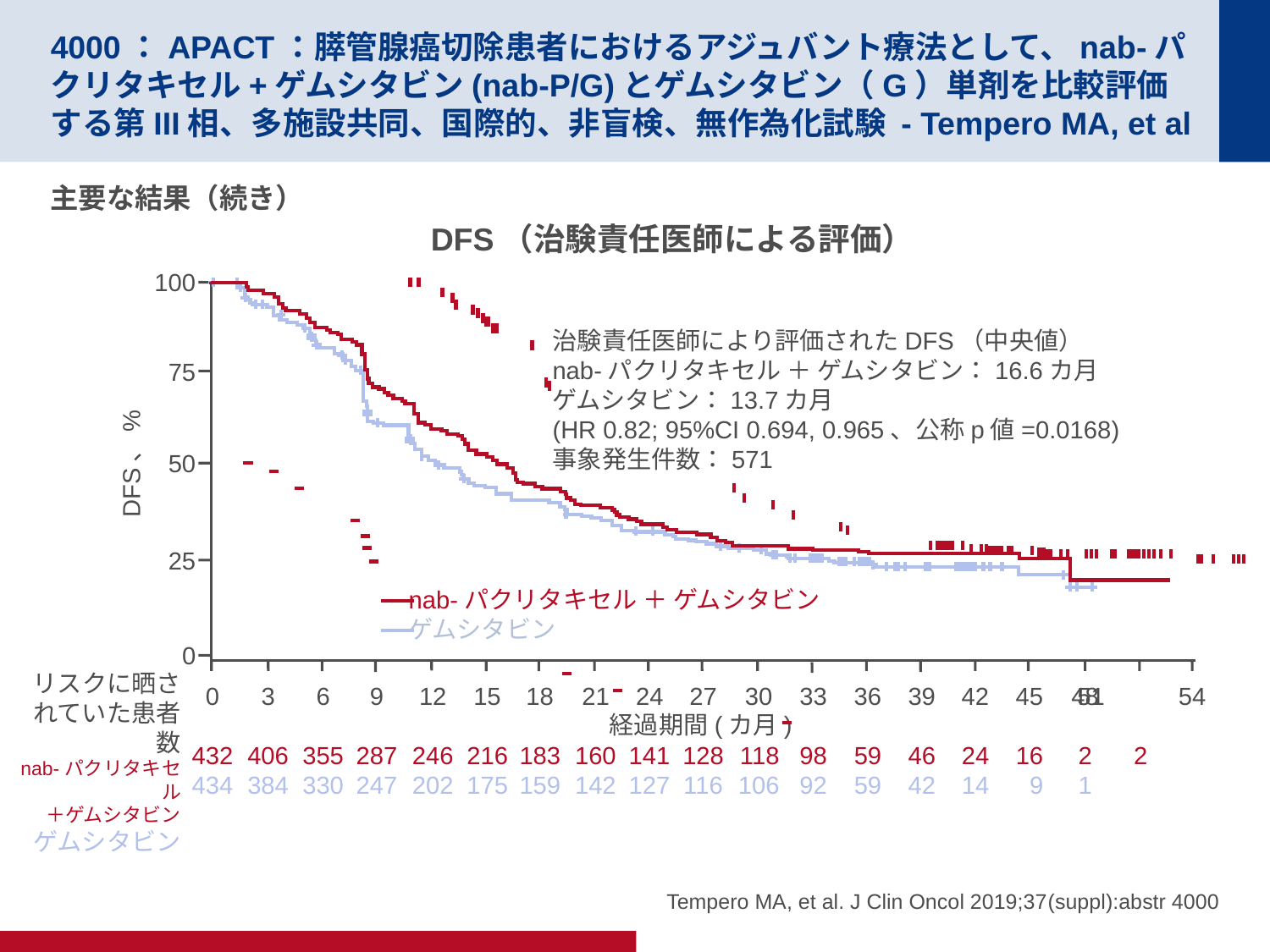

# 4000：APACT：膵管腺癌切除患者におけるアジュバント療法として、nab-パクリタキセル+ゲムシタビン(nab-P/G)とゲムシタビン（G）単剤を比較評価する第III相、多施設共同、国際的、非盲検、無作為化試験 - Tempero MA, et al
主要な結果（続き）

DFS（治験責任医師による評価）
100

治験責任医師により評価されたDFS（中央値）
nab-パクリタキセル ＋ ゲムシタビン：16.6カ月
ゲムシタビン：13.7カ月
(HR 0.82; 95%CI 0.694, 0.965、公称p値=0.0168)
事象発生件数：571
75

50
DFS、%

25

nab-パクリタキセル ＋ ゲムシタビン
ゲムシタビン
0

リスクに晒されていた患者数
nab-パクリタキセル
＋ゲムシタビン
ゲムシタビン

0

432
434
3

406
384
6

355
330
9

287
247
12

246
202
15

216
175
18

183
159
21

160
142
24

141
127
27

128
116
30

118
106
33

98
92
36

59
59
39

46
42
42

24
14
45

16
9
48

2
1
51

2
54

経過期間(カ月)
Tempero MA, et al. J Clin Oncol 2019;37(suppl):abstr 4000